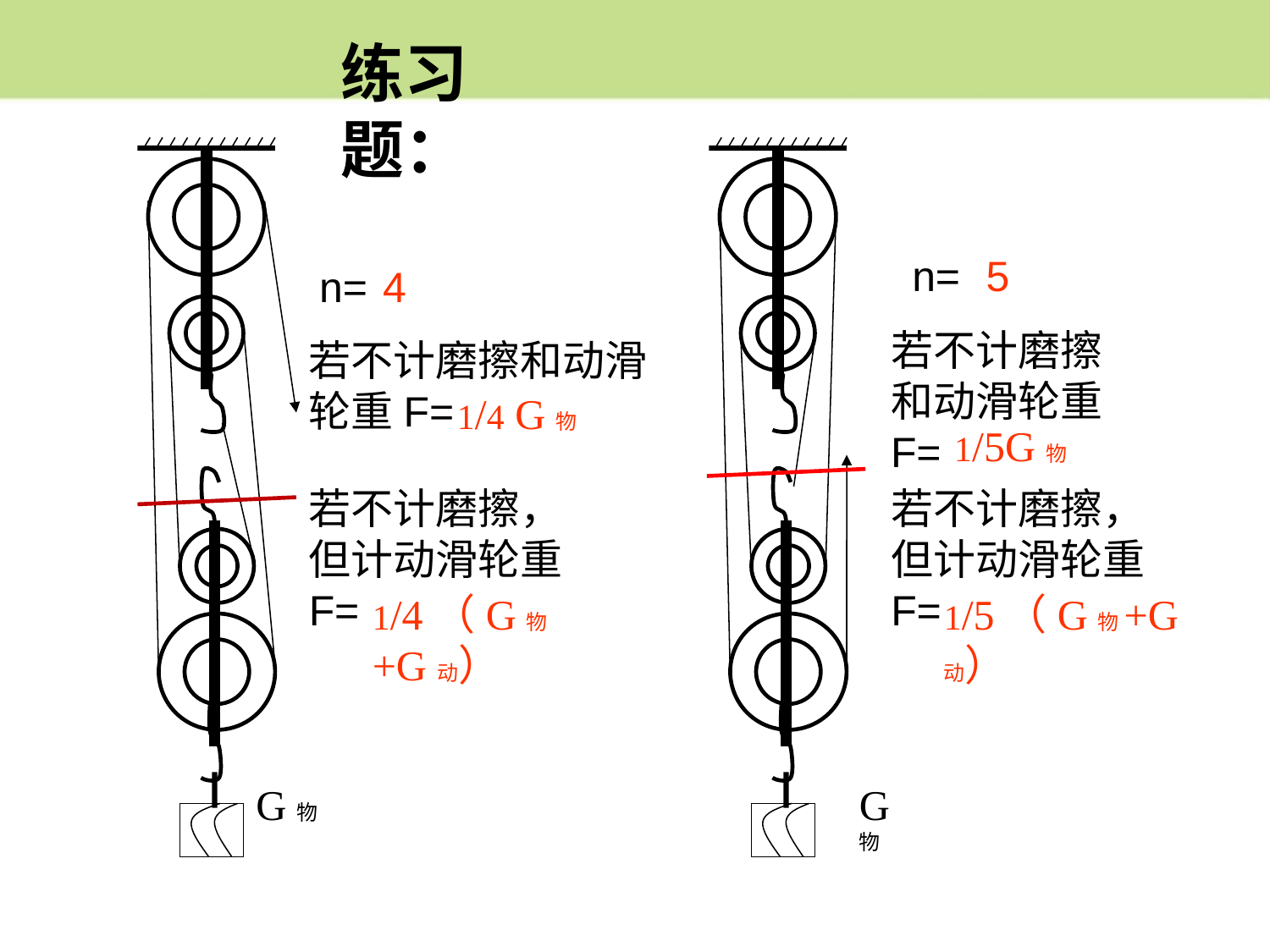

练习题：

n=
5
n=
4
若不计磨擦和动滑轮重F=
若不计磨擦和动滑轮重F=
1/4 G物
1/5G物

若不计磨擦，但计动滑轮重F=
若不计磨擦，但计动滑轮重F=

1/4（G物+G动）
1/5（G物+G动）
G物
G物